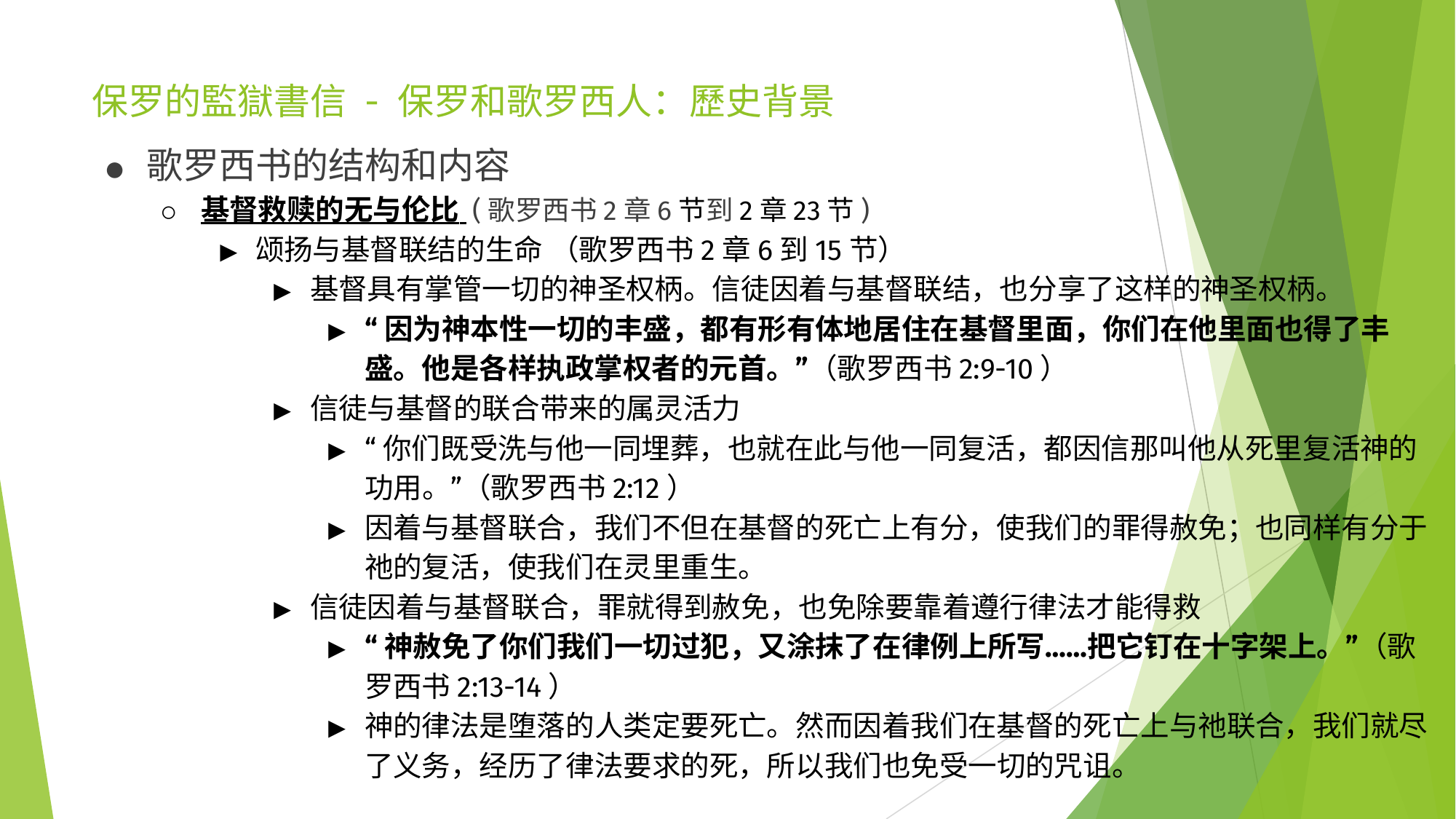

# 保罗的監獄書信 - 保罗和歌罗西人：歷史背景
歌罗西书的结构和内容
基督救赎的无与伦比 (歌罗西书2章6节到2章23节)
颂扬与基督联结的生命 （歌罗西书2章6到15节）
基督具有掌管一切的神圣权柄。信徒因着与基督联结，也分享了这样的神圣权柄。
“因为神本性一切的丰盛，都有形有体地居住在基督里面，你们在他里面也得了丰盛。他是各样执政掌权者的元首。”（歌罗西书2:9-10）
信徒与基督的联合带来的属灵活力
“你们既受洗与他一同埋葬，也就在此与他一同复活，都因信那叫他从死里复活神的功用。”（歌罗西书2:12）
因着与基督联合，我们不但在基督的死亡上有分，使我们的罪得赦免；也同样有分于祂的复活，使我们在灵里重生。
信徒因着与基督联合，罪就得到赦免，也免除要靠着遵行律法才能得救
“神赦免了你们我们一切过犯，又涂抹了在律例上所写……把它钉在十字架上。”（歌罗西书2:13-14）
神的律法是堕落的人类定要死亡。然而因着我们在基督的死亡上与祂联合，我们就尽了义务，经历了律法要求的死，所以我们也免受一切的咒诅。